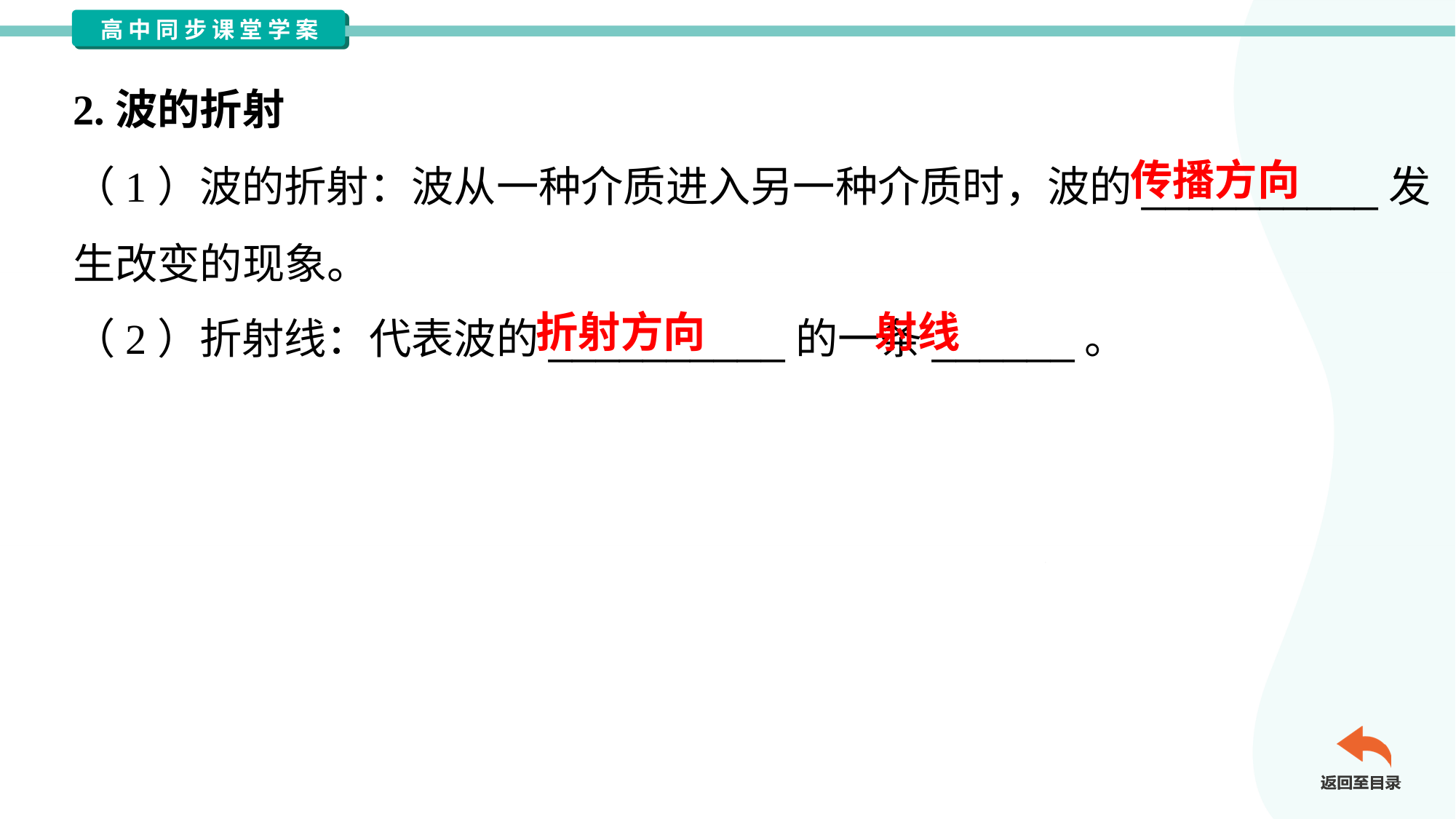

2.波的折射
（1）波的折射：波从一种介质进入另一种介质时，波的__________发
生改变的现象。
（2）折射线：代表波的__________的一条______。
传播方向
折射方向
射线